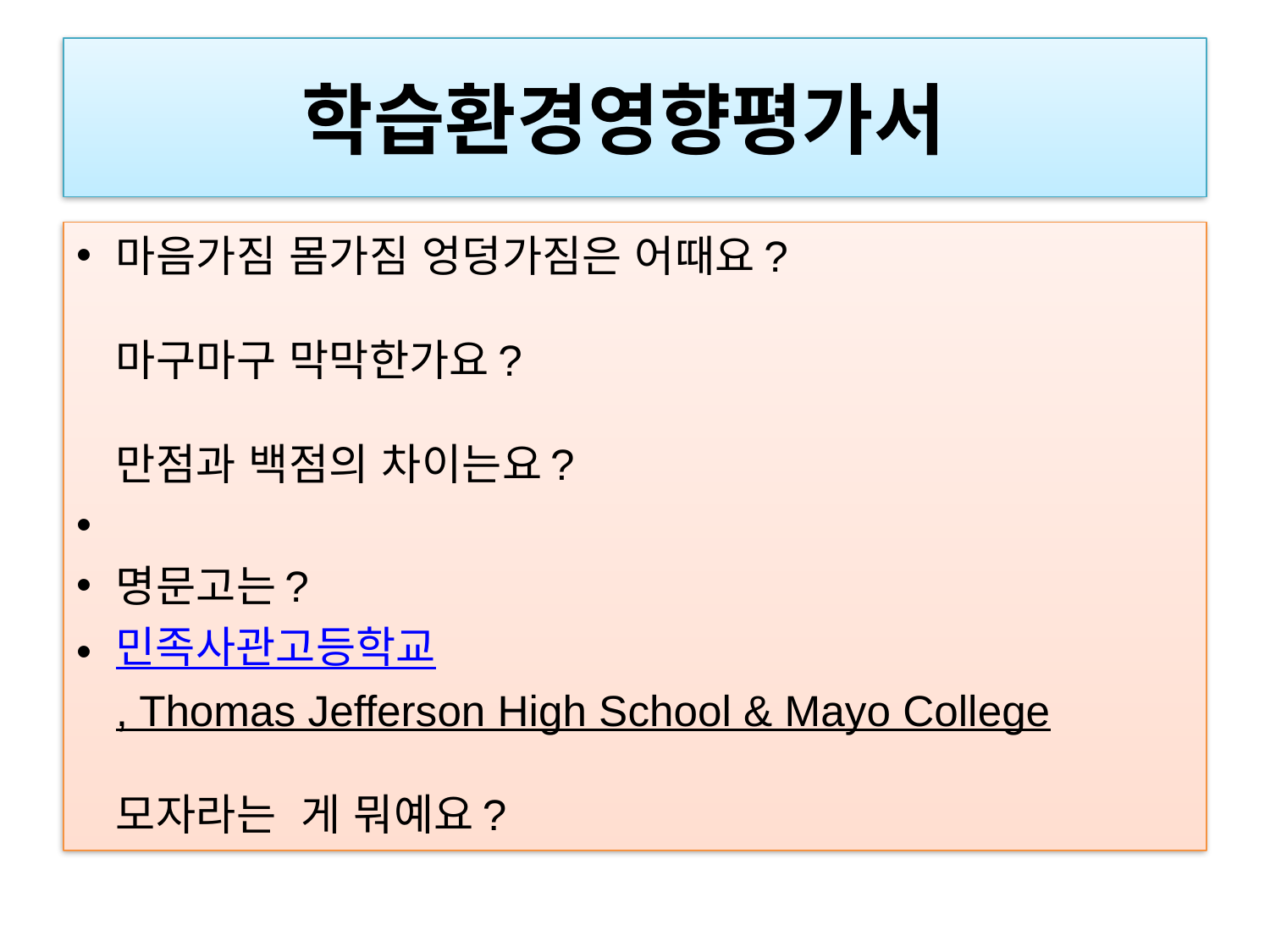

# 학습환경영향평가서
마음가짐 몸가짐 엉덩가짐은 어때요?
마구마구 막막한가요?
만점과 백점의 차이는요?

명문고는?
민족사관고등학교, Thomas Jefferson High School & Mayo College 
모자라는  게 뭐예요?